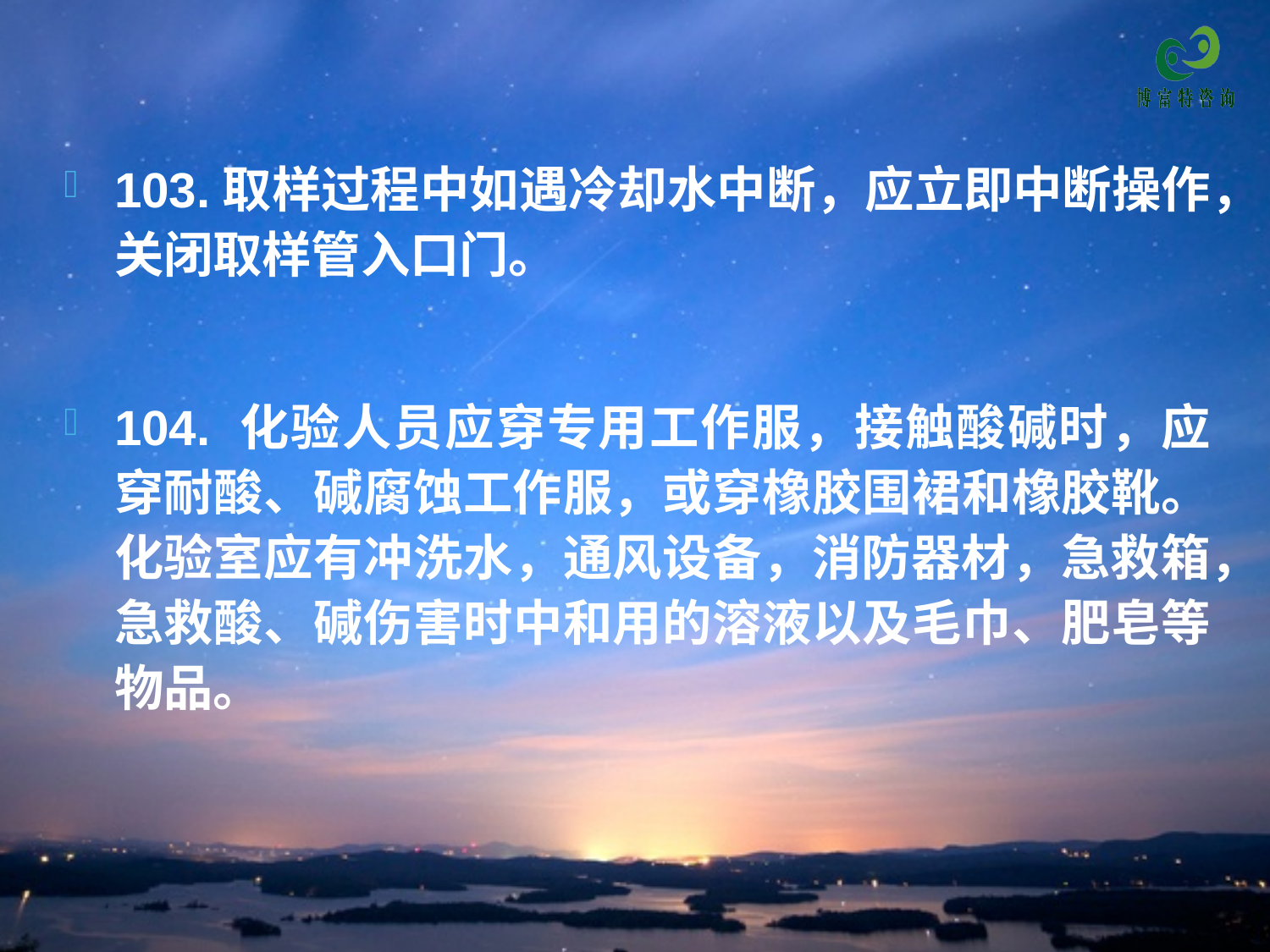

103.取样过程中如遇冷却水中断，应立即中断操作，关闭取样管入口门。

104. 化验人员应穿专用工作服，接触酸碱时，应穿耐酸、碱腐蚀工作服，或穿橡胶围裙和橡胶靴。化验室应有冲洗水，通风设备，消防器材，急救箱，急救酸、碱伤害时中和用的溶液以及毛巾、肥皂等物品。